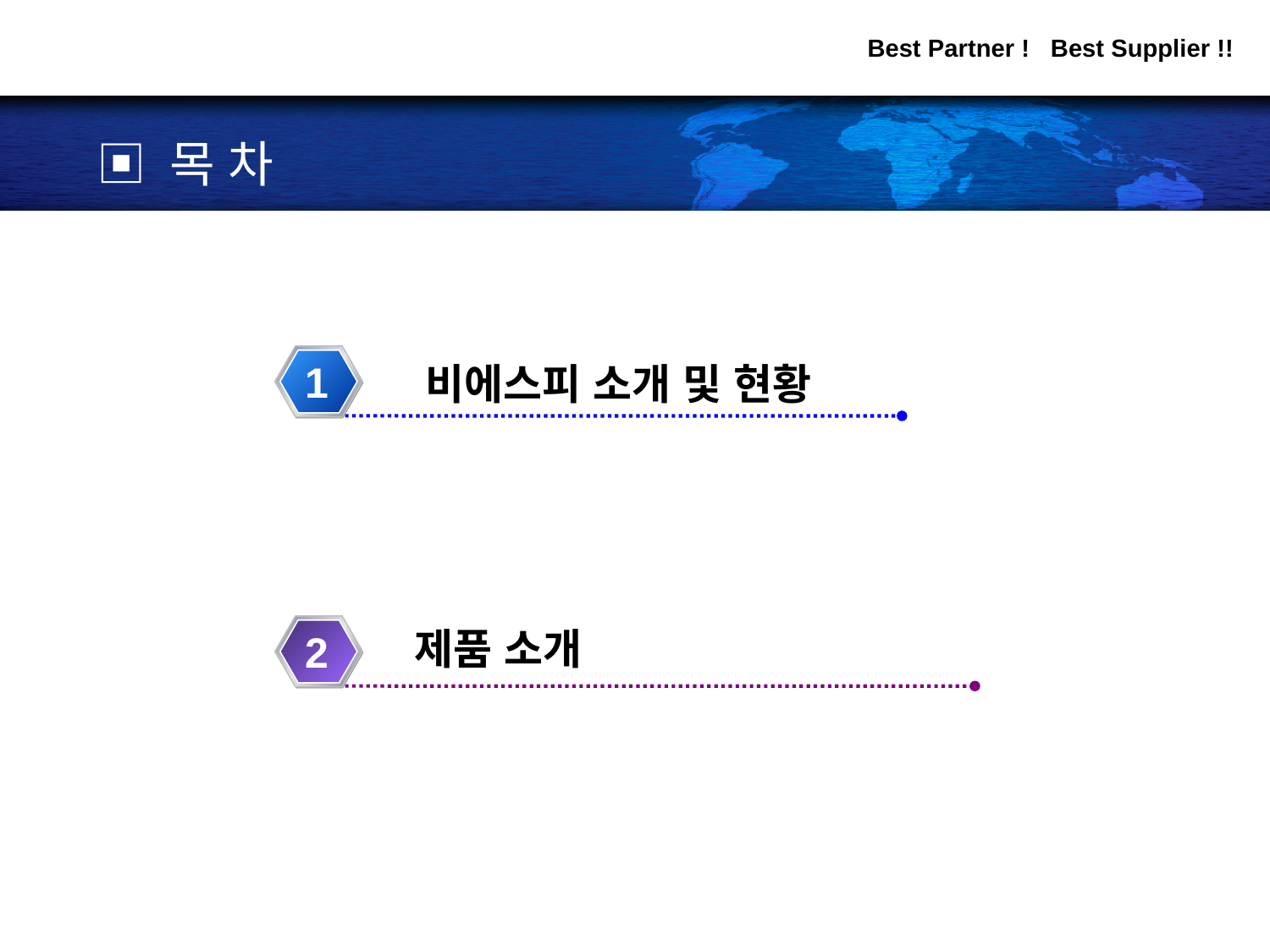

▣ 목 차

1
비에스피 소개 및 현황

2
제품 소개